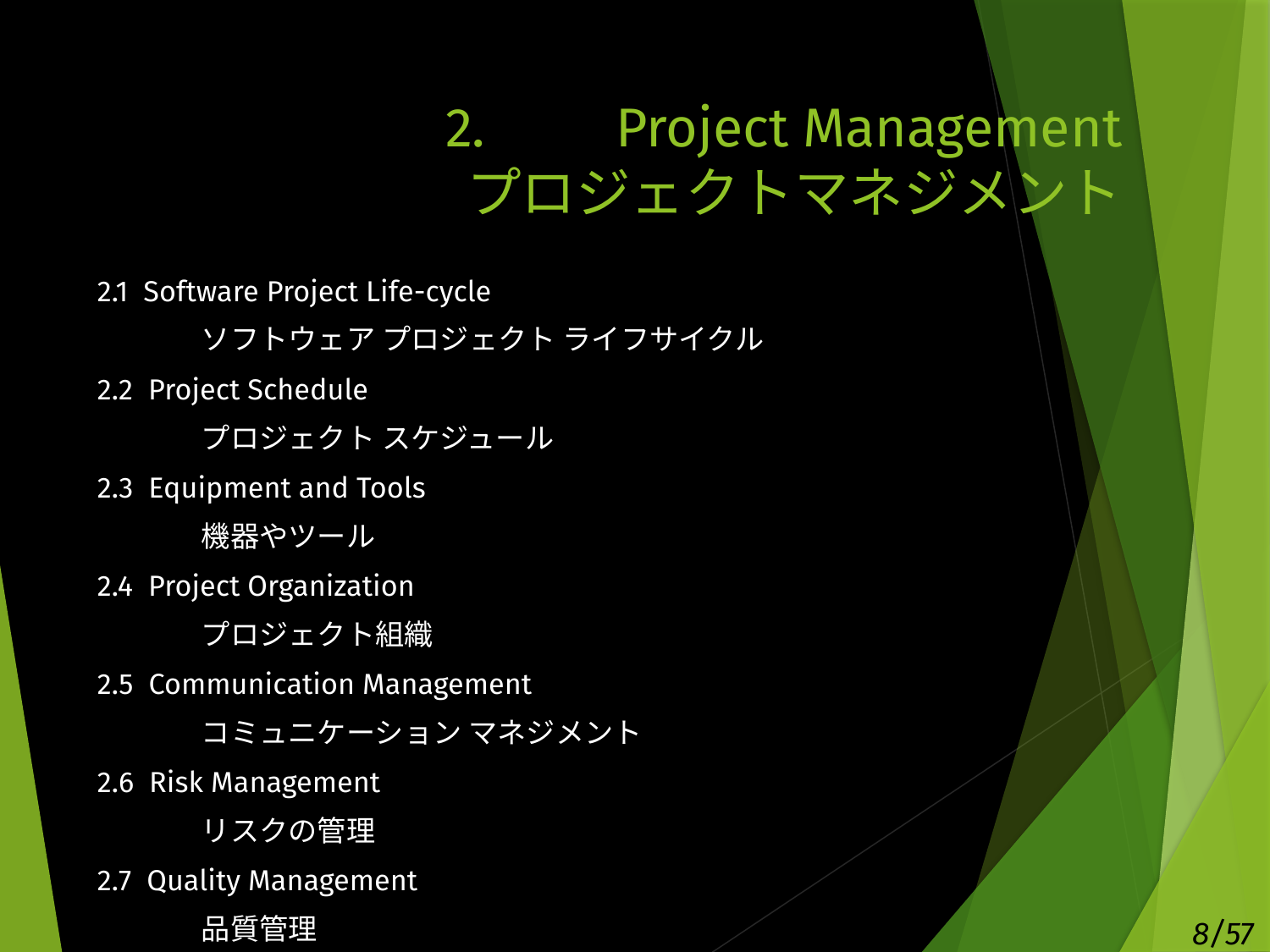

# Project Management プロジェクトマネジメント
2.1  Software Project Life-cycle
	ソフトウェア プロジェクト ライフサイクル
2.2  Project Schedule
	プロジェクト スケジュール
2.3  Equipment and Tools
	機器やツール
2.4  Project Organization
	プロジェクト組織
2.5  Communication Management
	コミュニケーション マネジメント
2.6  Risk Management
	リスクの管理
2.7  Quality Management
	品質管理
8/57